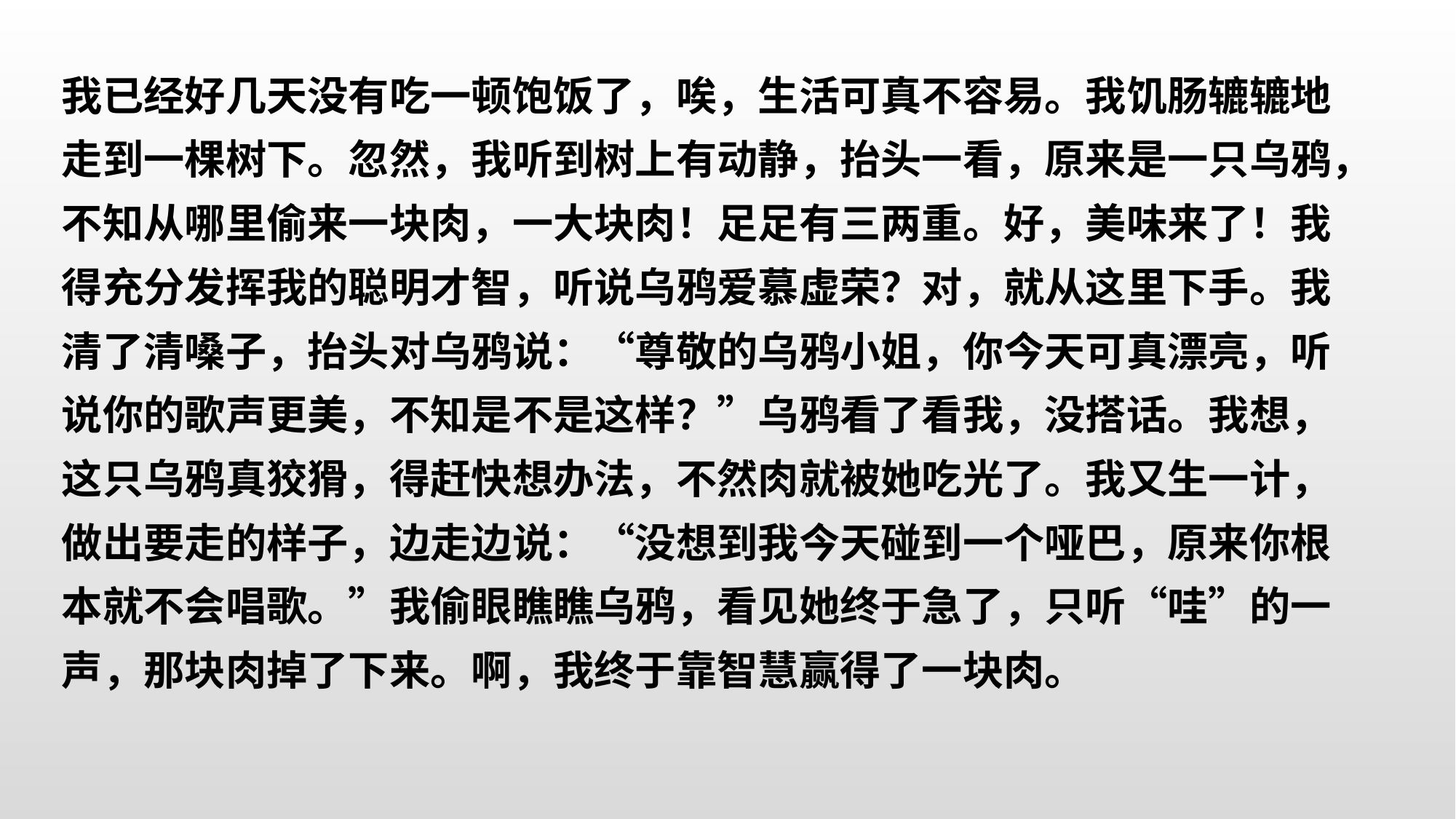

我已经好几天没有吃一顿饱饭了，唉，生活可真不容易。我饥肠辘辘地走到一棵树下。忽然，我听到树上有动静，抬头一看，原来是一只乌鸦，不知从哪里偷来一块肉，一大块肉！足足有三两重。好，美味来了！我得充分发挥我的聪明才智，听说乌鸦爱慕虚荣？对，就从这里下手。我清了清嗓子，抬头对乌鸦说：“尊敬的乌鸦小姐，你今天可真漂亮，听说你的歌声更美，不知是不是这样？”乌鸦看了看我，没搭话。我想，这只乌鸦真狡猾，得赶快想办法，不然肉就被她吃光了。我又生一计，做出要走的样子，边走边说：“没想到我今天碰到一个哑巴，原来你根本就不会唱歌。”我偷眼瞧瞧乌鸦，看见她终于急了，只听“哇”的一声，那块肉掉了下来。啊，我终于靠智慧赢得了一块肉。